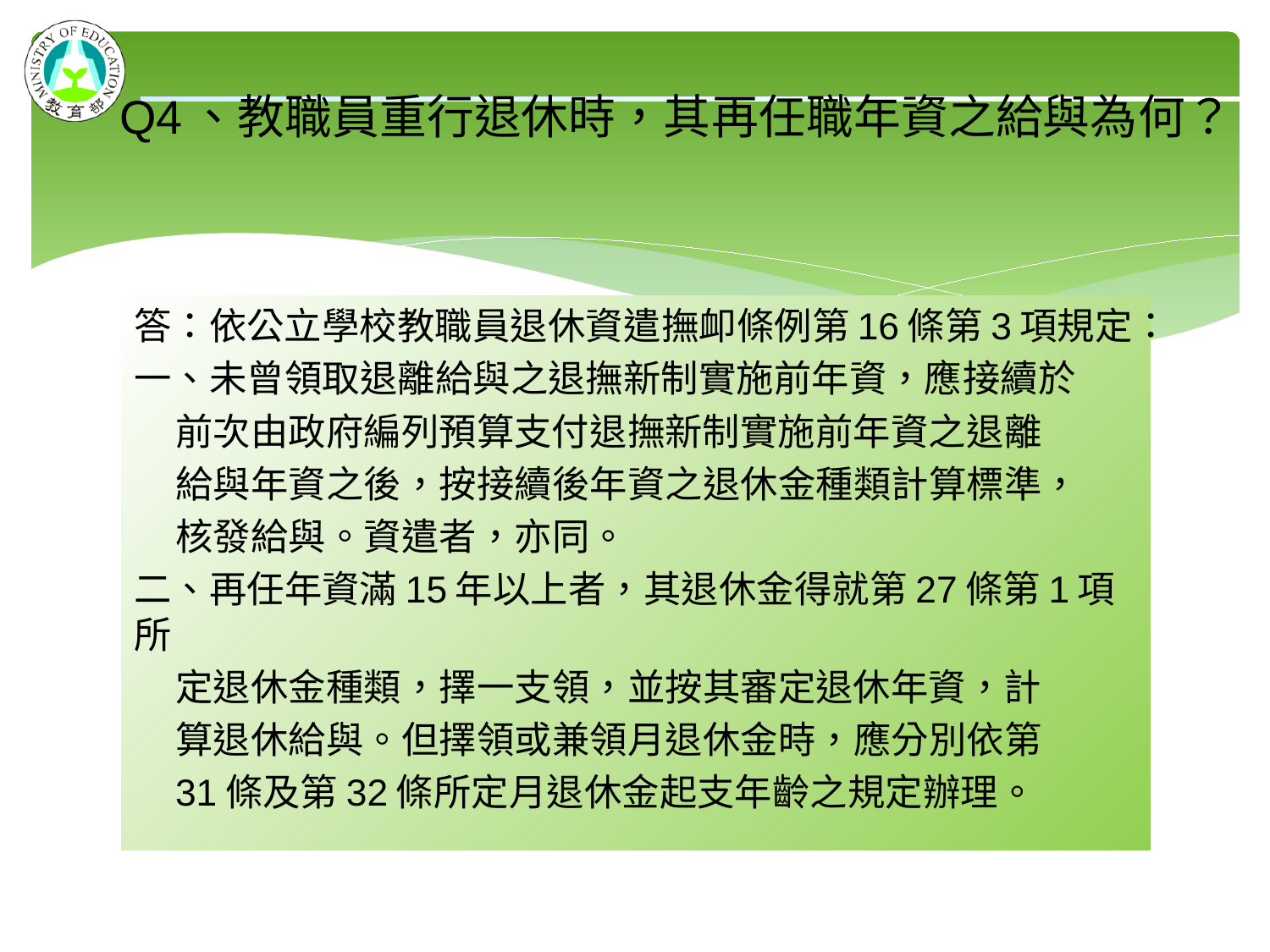

# Q4、教職員重行退休時，其再任職年資之給與為何？
答：依公立學校教職員退休資遣撫卹條例第16條第3項規定：
一、未曾領取退離給與之退撫新制實施前年資，應接續於
    前次由政府編列預算支付退撫新制實施前年資之退離
    給與年資之後，按接續後年資之退休金種類計算標準，
    核發給與。資遣者，亦同。
二、再任年資滿15年以上者，其退休金得就第27條第1項所
    定退休金種類，擇一支領，並按其審定退休年資，計
    算退休給與。但擇領或兼領月退休金時，應分別依第
    31條及第32條所定月退休金起支年齡之規定辦理。